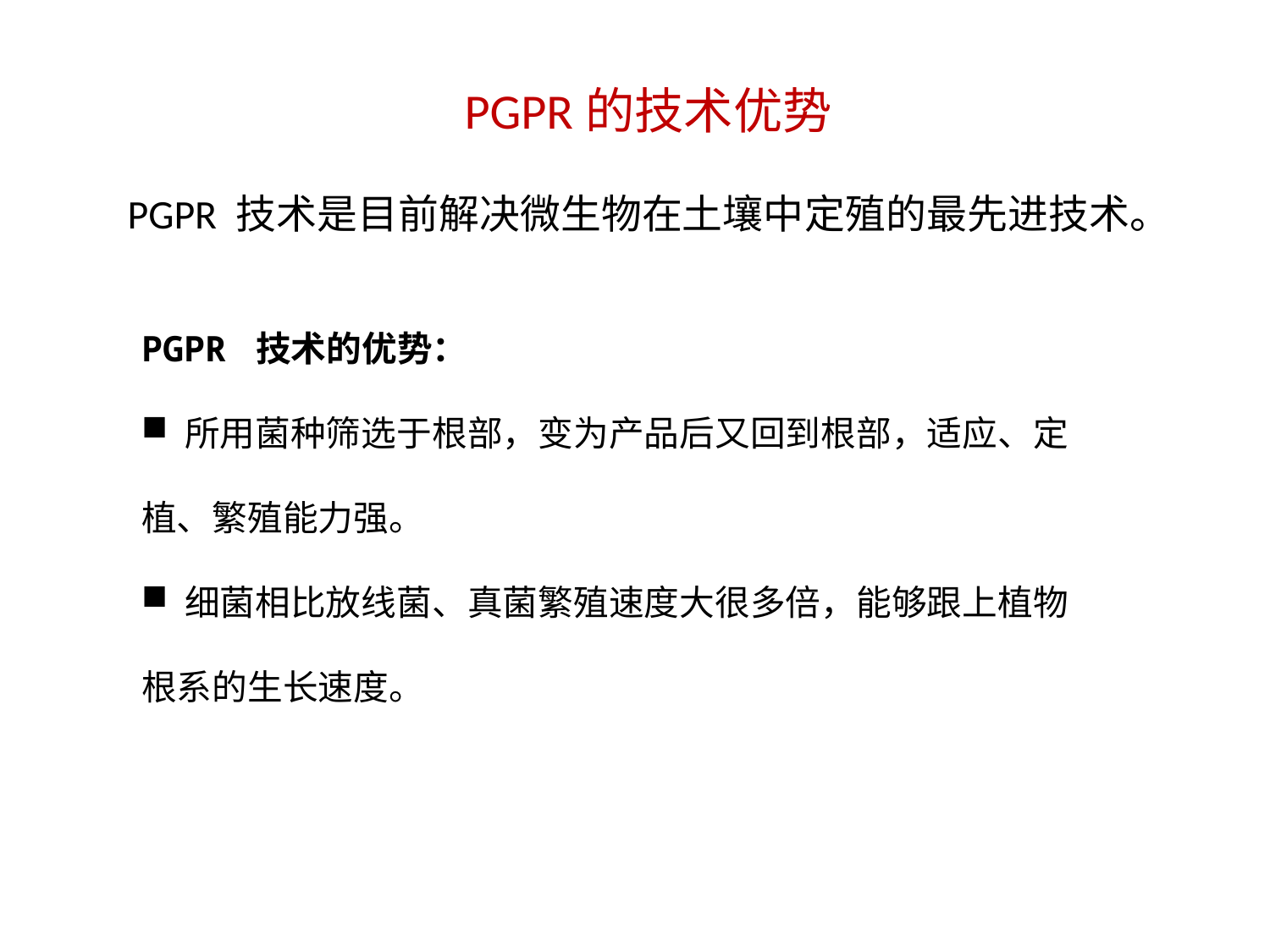

PGPR的技术优势
PGPR 技术是目前解决微生物在土壤中定殖的最先进技术。
PGPR 技术的优势：
 所用菌种筛选于根部，变为产品后又回到根部，适应、定植、繁殖能力强。
 细菌相比放线菌、真菌繁殖速度大很多倍，能够跟上植物根系的生长速度。